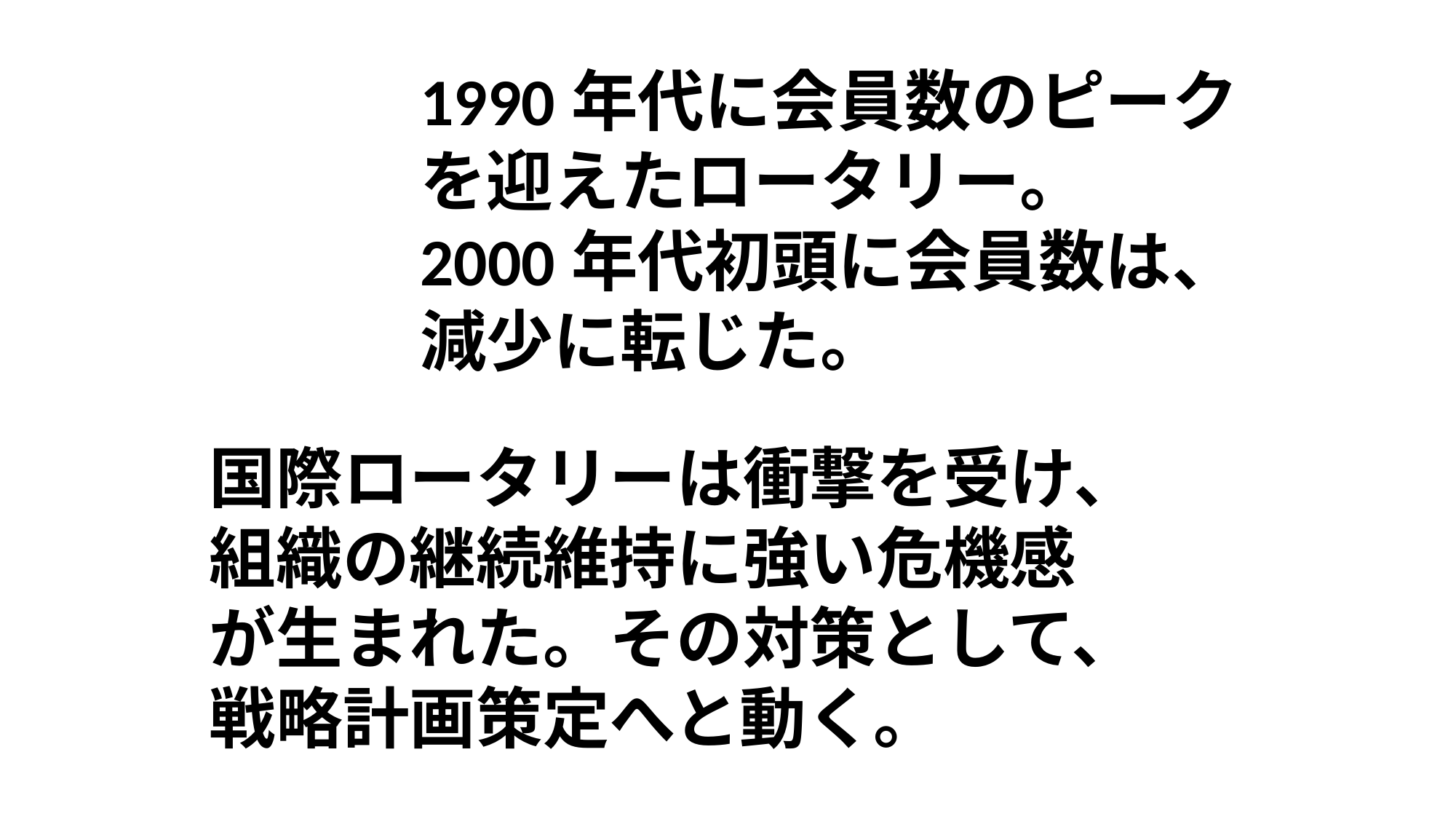

1990年代に会員数のピークを迎えたロータリー。
2000年代初頭に会員数は、減少に転じた。
国際ロータリーは衝撃を受け、組織の継続維持に強い危機感が生まれた。その対策として、戦略計画策定へと動く。